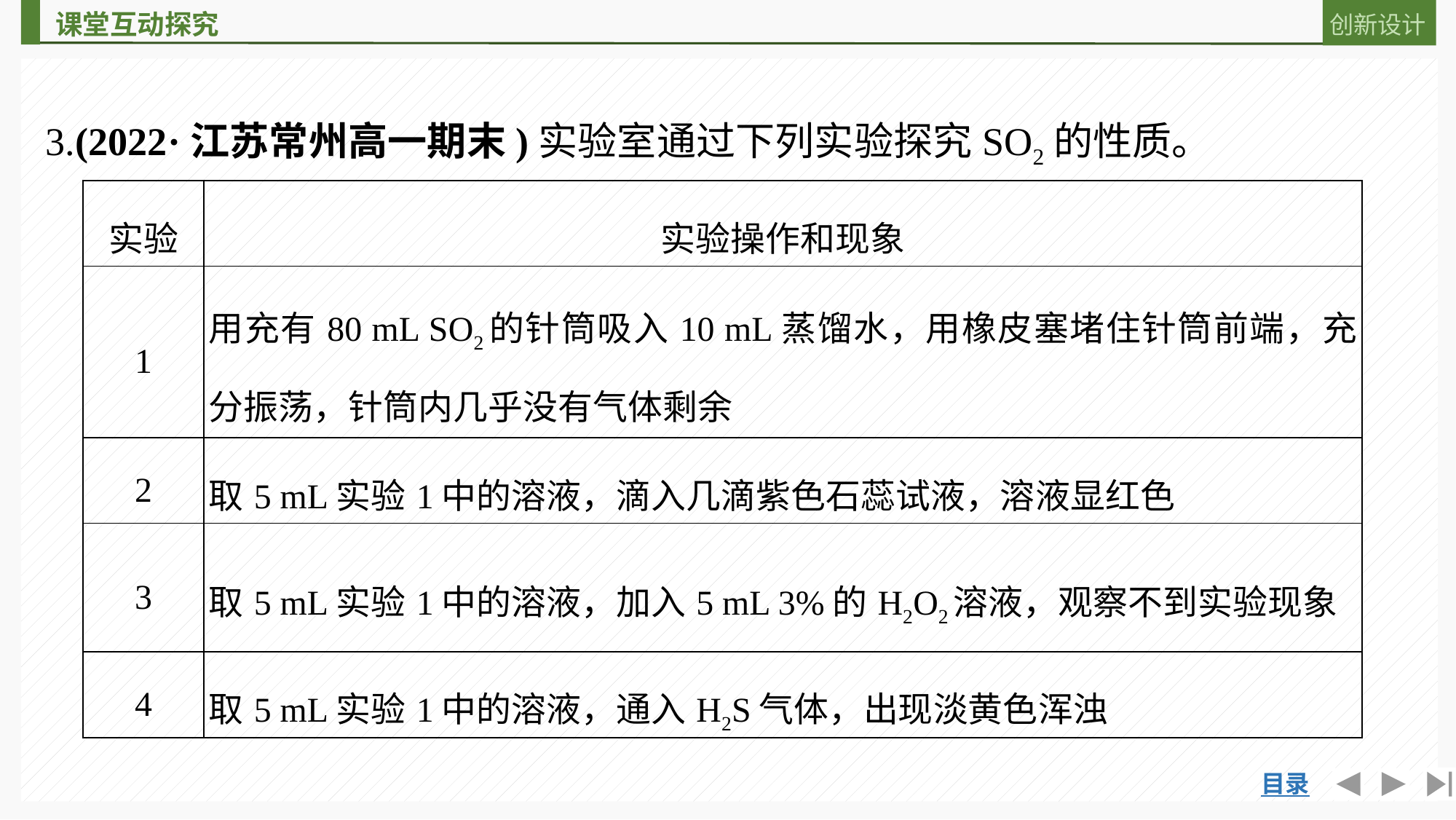

3.(2022·江苏常州高一期末)实验室通过下列实验探究SO2的性质。
| 实验 | 实验操作和现象 |
| --- | --- |
| 1 | 用充有80 mL SO2的针筒吸入10 mL蒸馏水，用橡皮塞堵住针筒前端，充分振荡，针筒内几乎没有气体剩余 |
| 2 | 取5 mL实验1中的溶液，滴入几滴紫色石蕊试液，溶液显红色 |
| 3 | 取5 mL实验1中的溶液，加入5 mL 3%的H2O2溶液，观察不到实验现象 |
| 4 | 取5 mL实验1中的溶液，通入H2S气体，出现淡黄色浑浊 |